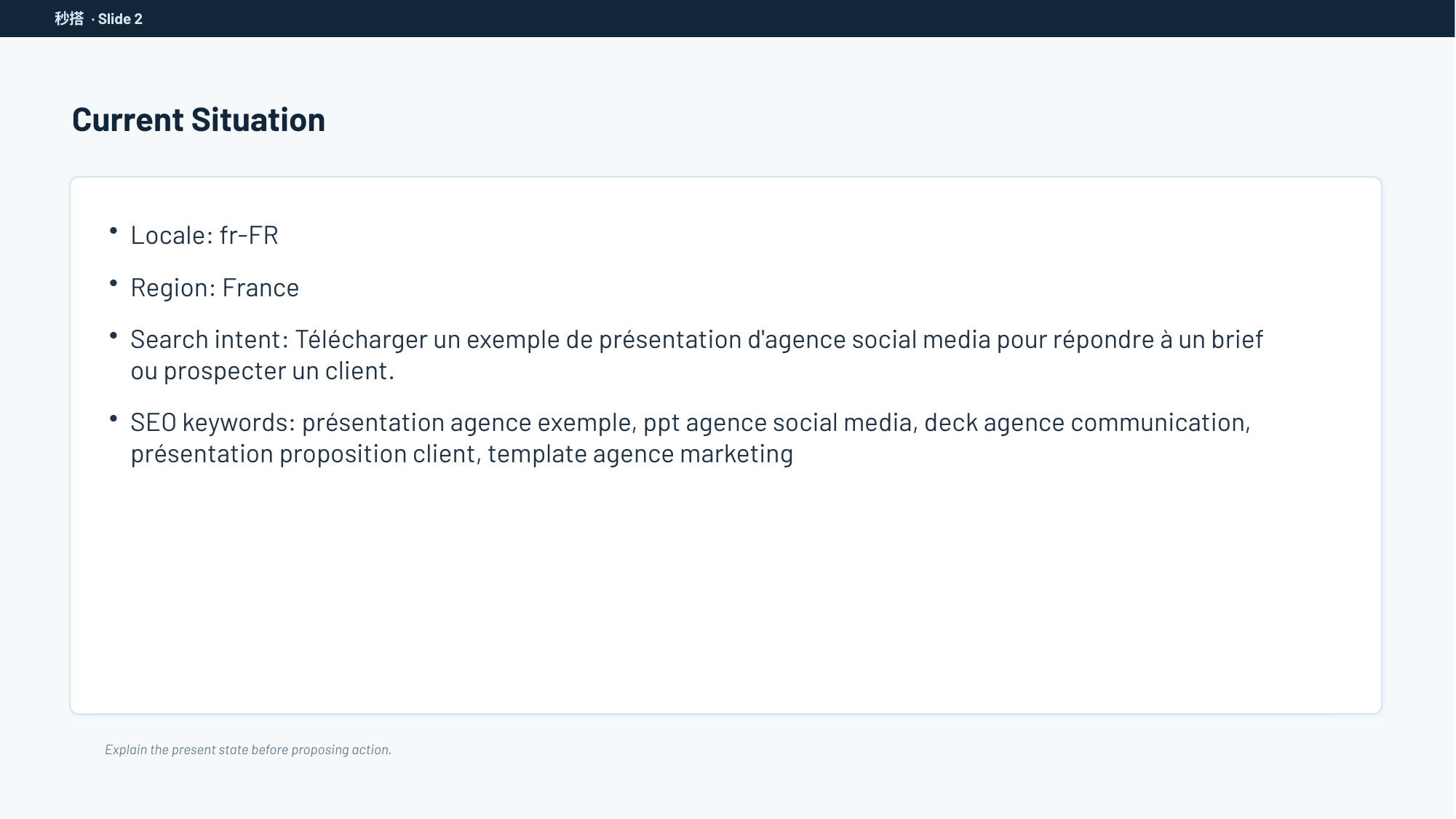

秒搭 · Slide 2
Current Situation

Locale: fr-FR
Region: France
Search intent: Télécharger un exemple de présentation d'agence social media pour répondre à un brief ou prospecter un client.
SEO keywords: présentation agence exemple, ppt agence social media, deck agence communication, présentation proposition client, template agence marketing
Explain the present state before proposing action.